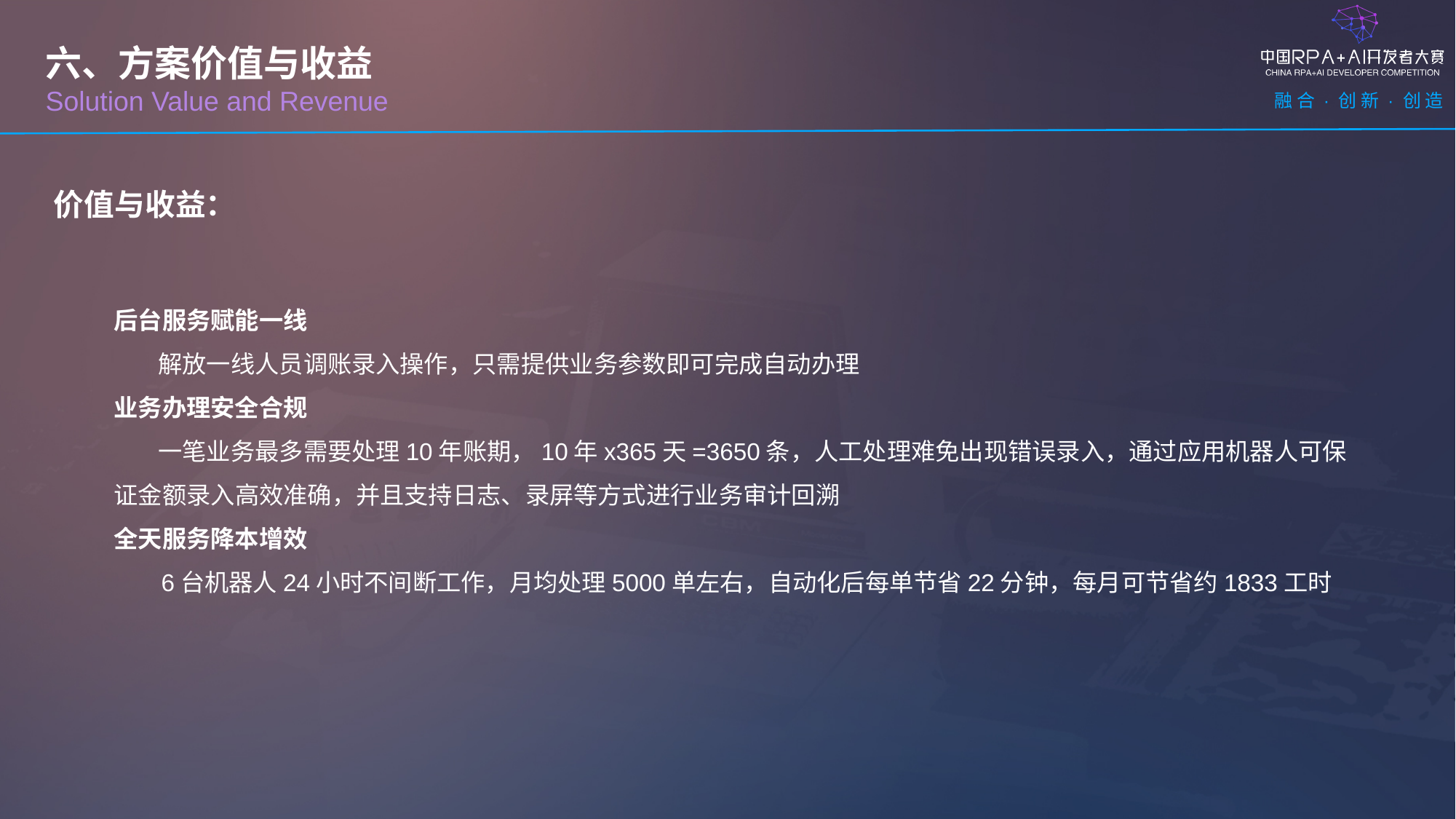

六、方案价值与收益
Solution Value and Revenue
价值与收益：
后台服务赋能一线
       解放一线人员调账录入操作，只需提供业务参数即可完成自动办理
业务办理安全合规
       一笔业务最多需要处理10年账期，10年x365天=3650条，人工处理难免出现错误录入，通过应用机器人可保证金额录入高效准确，并且支持日志、录屏等方式进行业务审计回溯
全天服务降本增效
       6台机器人24小时不间断工作，月均处理5000单左右，自动化后每单节省22分钟，每月可节省约1833工时